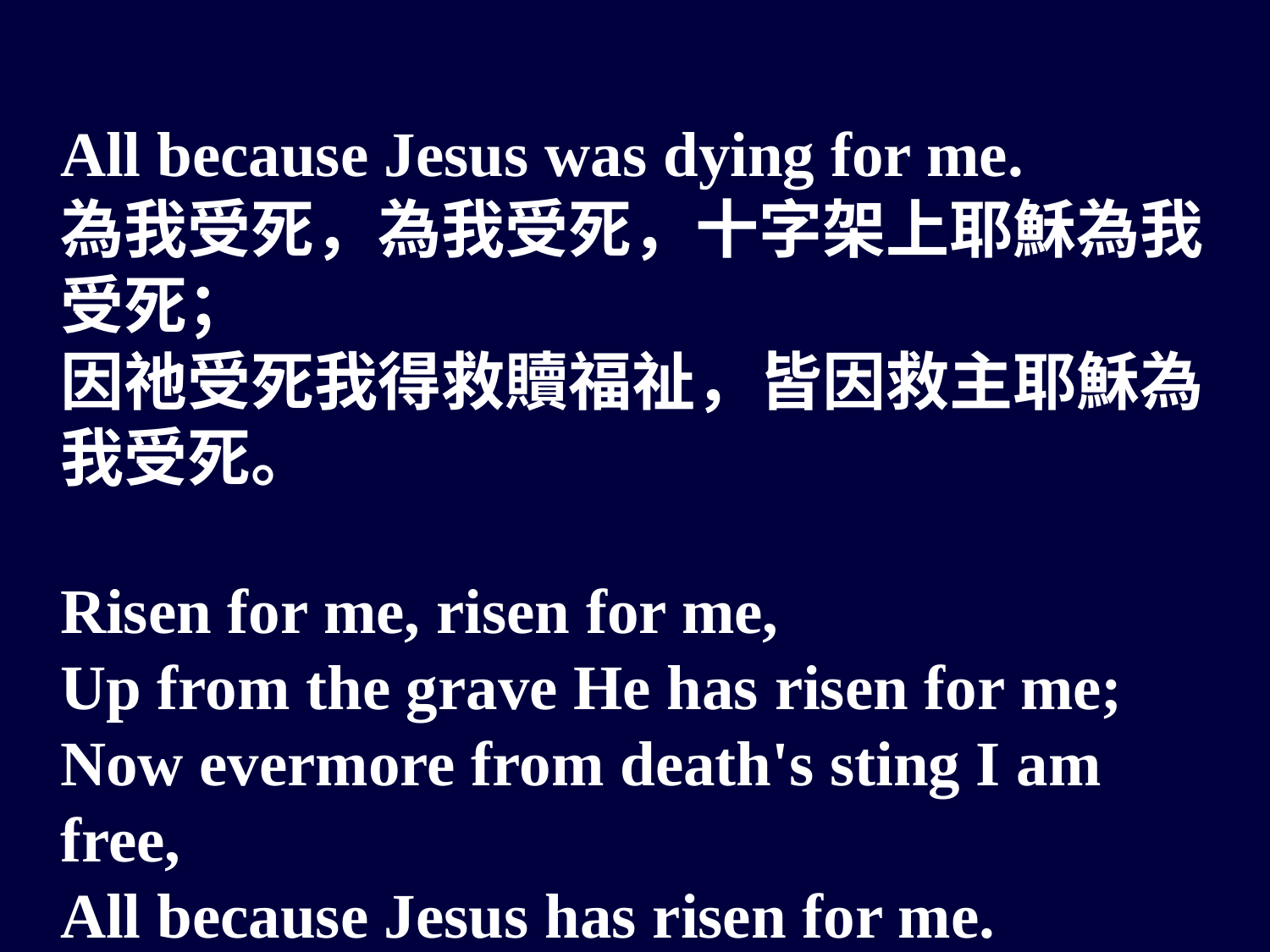

All because Jesus was dying for me.
為我受死，為我受死，十字架上耶穌為我受死；
因祂受死我得救贖福祉，皆因救主耶穌為我受死。

Risen for me, risen for me,
Up from the grave He has risen for me;
Now evermore from death's sting I am free,
All because Jesus has risen for me.
為我復活，為我復活，從墳墓裡主已為我復活；
死亡毒鉤今後不能害我，皆因救主耶穌為我復活。